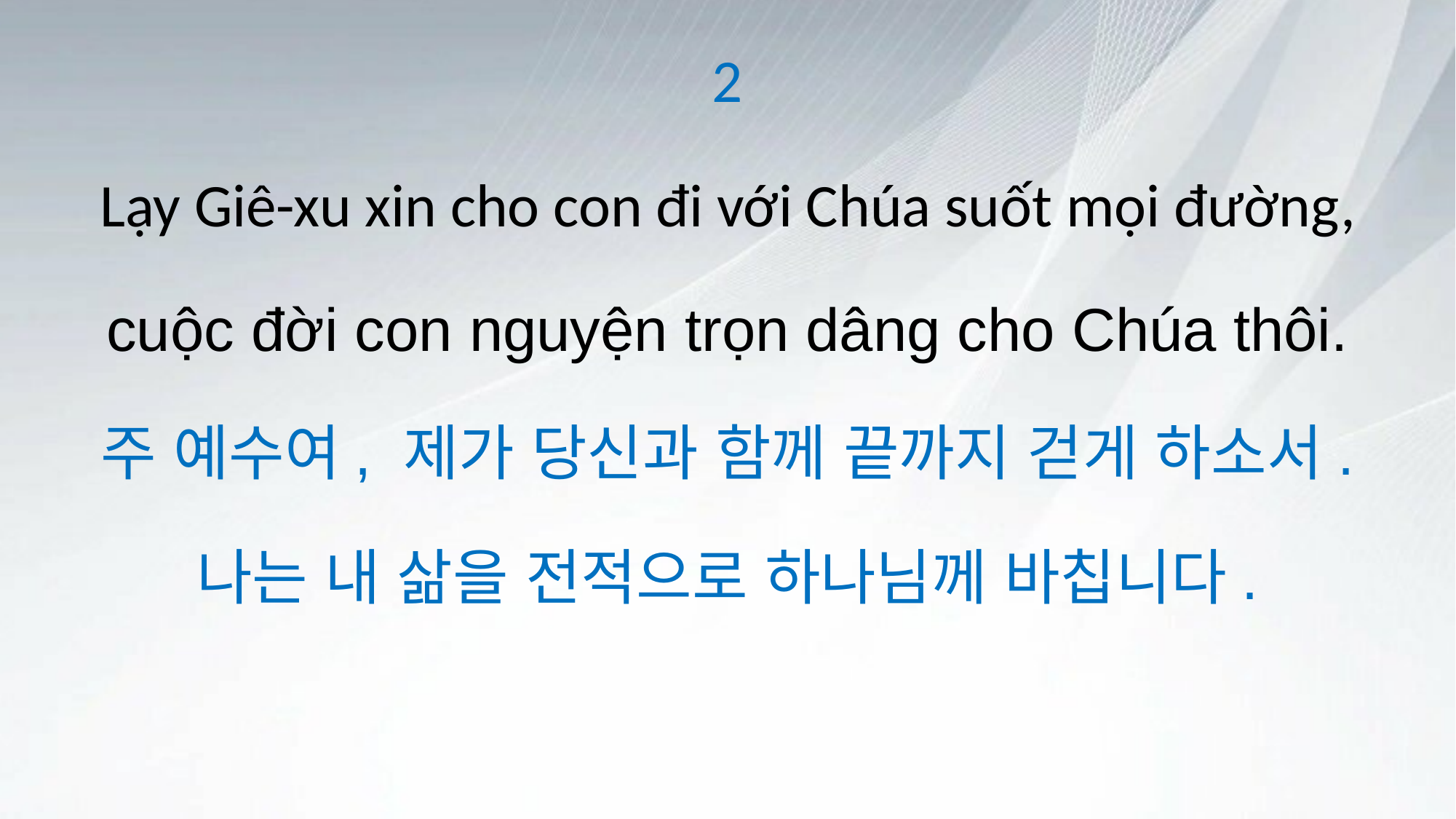

2
Lạy Giê-xu xin cho con đi với Chúa suốt mọi đường,
cuộc đời con nguyện trọn dâng cho Chúa thôi.
주 예수여, 제가 당신과 함께 끝까지 걷게 하소서.
나는 내 삶을 전적으로 하나님께 바칩니다.